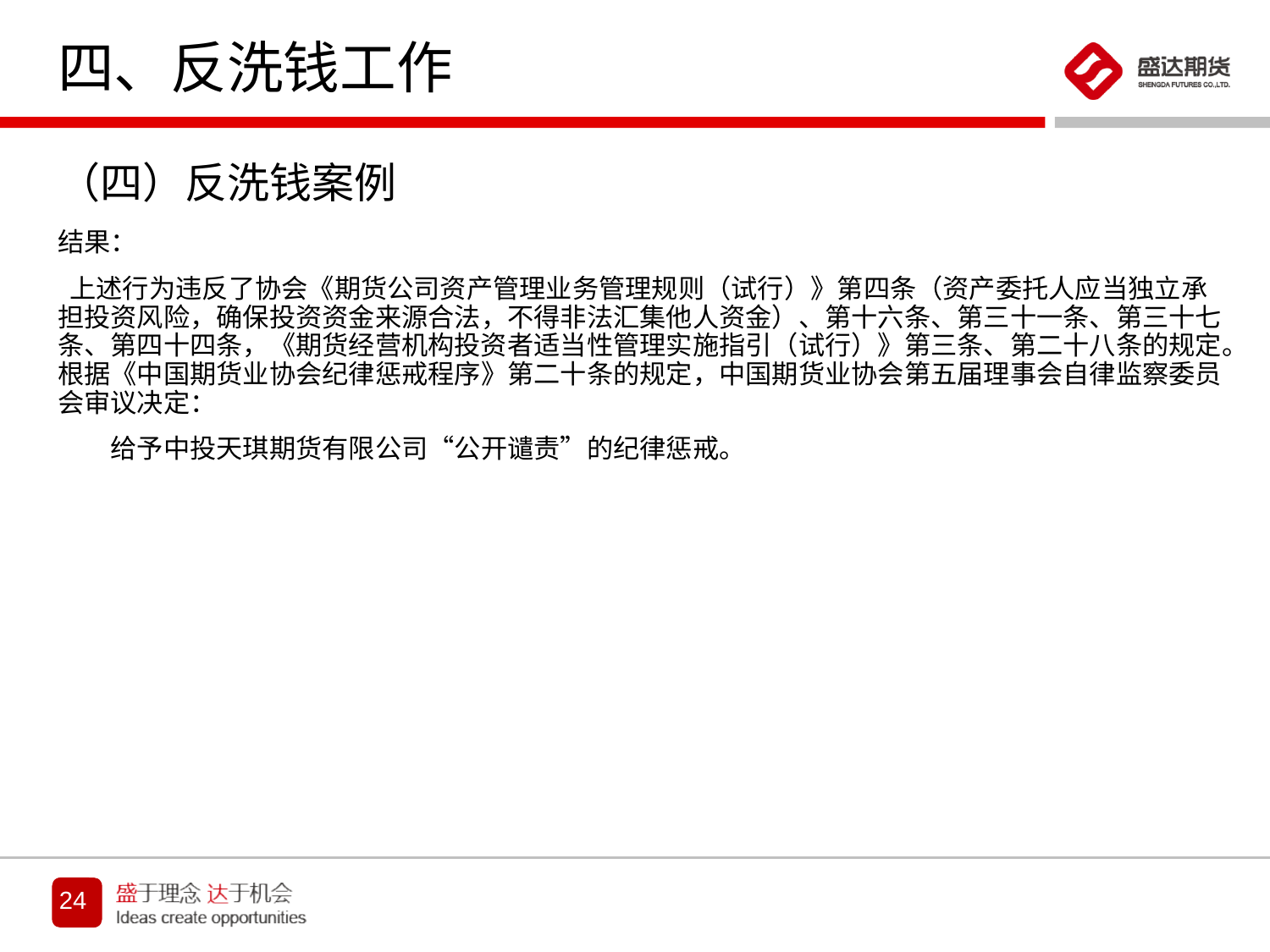

# 四、反洗钱工作
（四）反洗钱案例
结果：
 上述行为违反了协会《期货公司资产管理业务管理规则（试行）》第四条（资产委托人应当独立承担投资风险，确保投资资金来源合法，不得非法汇集他人资金）、第十六条、第三十一条、第三十七条、第四十四条，《期货经营机构投资者适当性管理实施指引（试行）》第三条、第二十八条的规定。根据《中国期货业协会纪律惩戒程序》第二十条的规定，中国期货业协会第五届理事会自律监察委员会审议决定：
　　给予中投天琪期货有限公司“公开谴责”的纪律惩戒。